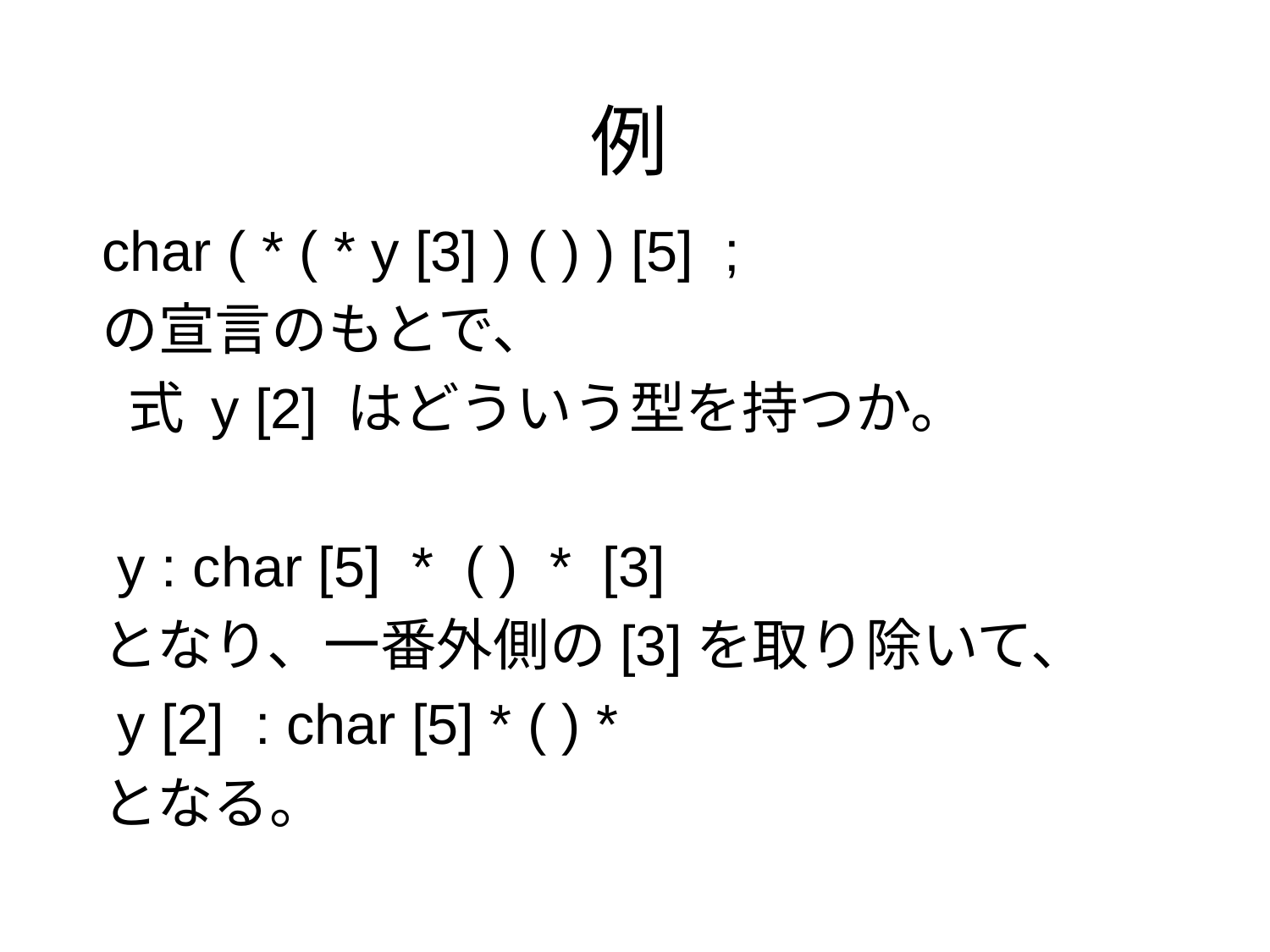

# 例
char ( * ( * y [3] ) ( ) ) [5]  ;
の宣言のもとで、
 式 y [2] はどういう型を持つか。

 y : char [5]  *  ( )  *  [3]
となり、一番外側の[3]を取り除いて、
 y [2]  : char [5] * ( ) *
となる。